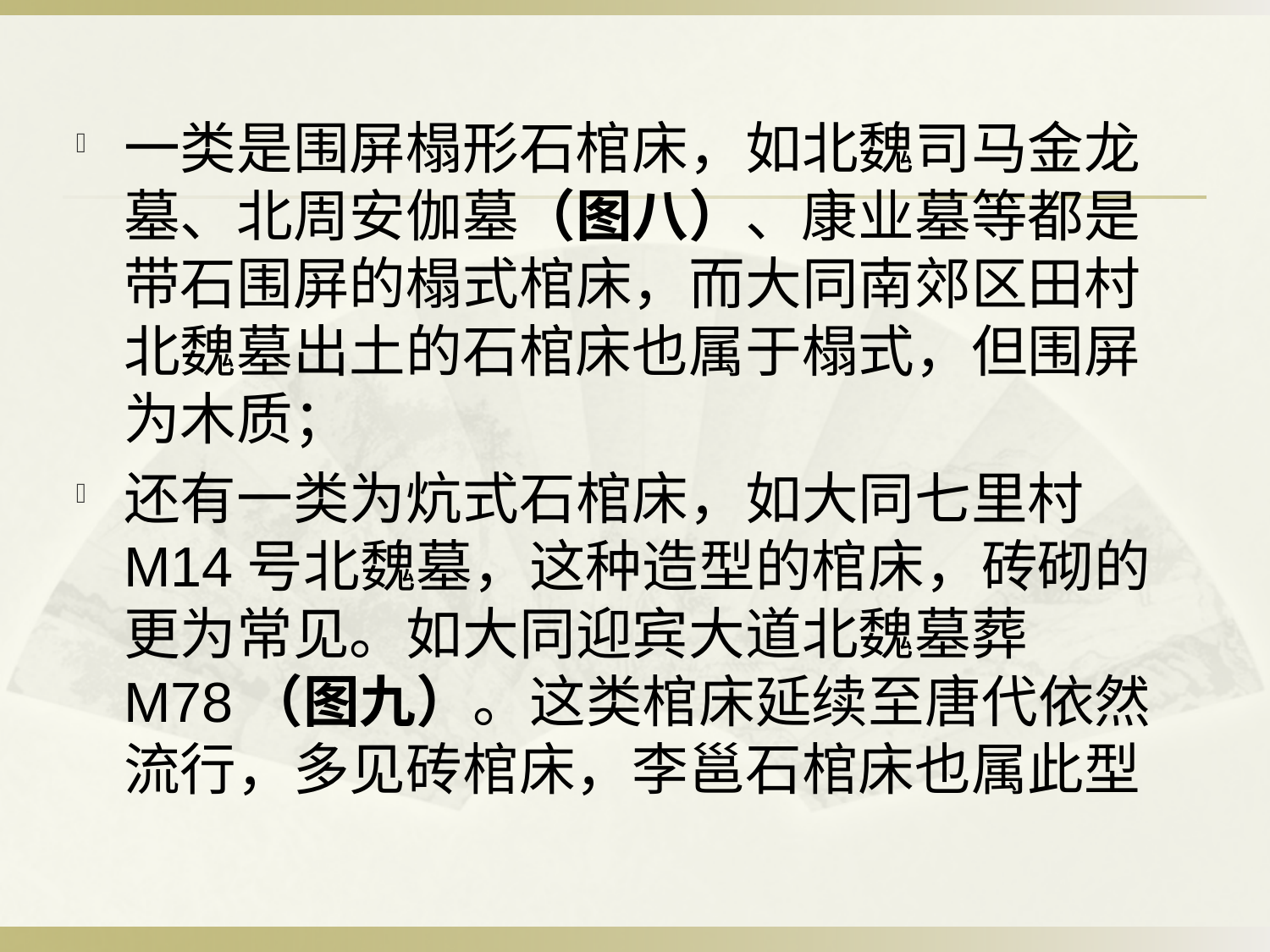

#
一类是围屏榻形石棺床，如北魏司马金龙墓、北周安伽墓（图八）、康业墓等都是带石围屏的榻式棺床，而大同南郊区田村北魏墓出土的石棺床也属于榻式，但围屏为木质；
还有一类为炕式石棺床，如大同七里村M14号北魏墓，这种造型的棺床，砖砌的更为常见。如大同迎宾大道北魏墓葬M78（图九）。这类棺床延续至唐代依然流行，多见砖棺床，李邕石棺床也属此型